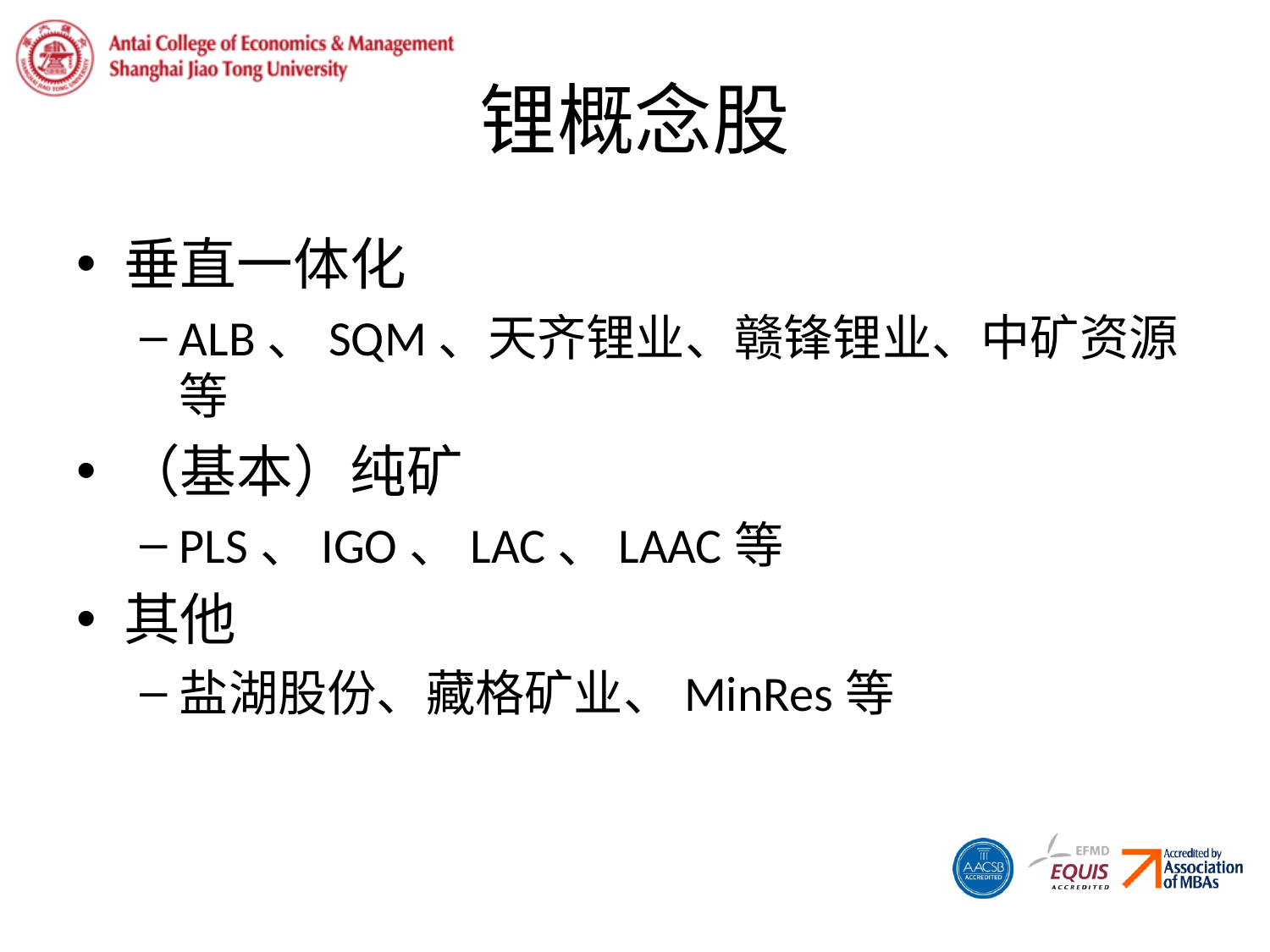

# 锂概念股
垂直一体化
ALB、SQM、天齐锂业、赣锋锂业、中矿资源等
（基本）纯矿
PLS、IGO、LAC、LAAC等
其他
盐湖股份、藏格矿业、MinRes等